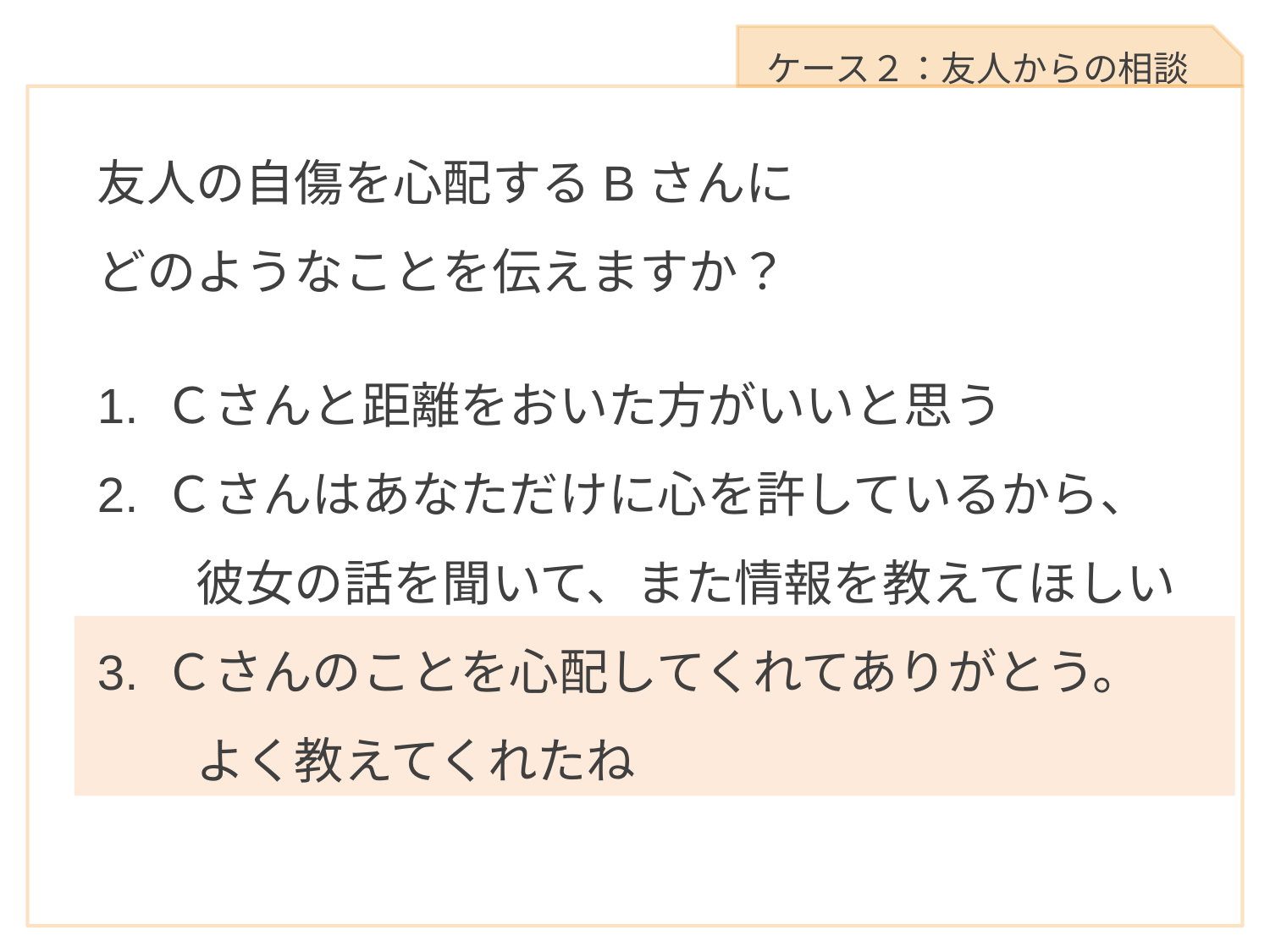

ケース２：友人からの相談

友人の自傷を心配するBさんに
どのようなことを伝えますか？

1. Ｃさんと距離をおいた方がいいと思う
2. Ｃさんはあなただけに心を許しているから、
　　彼女の話を聞いて、また情報を教えてほしい
3. Ｃさんのことを心配してくれてありがとう。
　　よく教えてくれたね